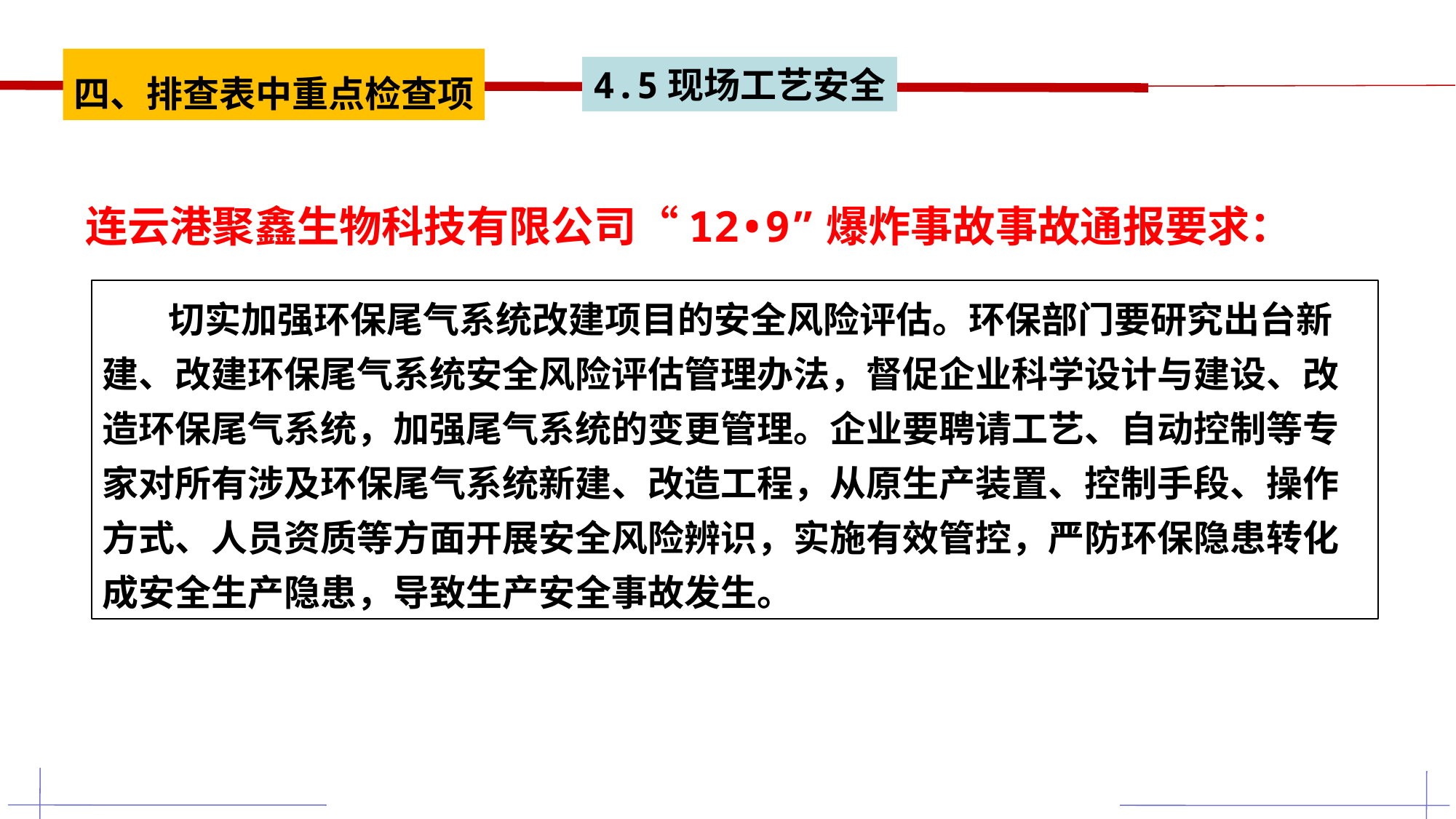

四、排查表中重点检查项
4.5现场工艺安全
连云港聚鑫生物科技有限公司“12•9”爆炸事故事故通报要求：
       切实加强环保尾气系统改建项目的安全风险评估。环保部门要研究出台新建、改建环保尾气系统安全风险评估管理办法，督促企业科学设计与建设、改造环保尾气系统，加强尾气系统的变更管理。企业要聘请工艺、自动控制等专家对所有涉及环保尾气系统新建、改造工程，从原生产装置、控制手段、操作方式、人员资质等方面开展安全风险辨识，实施有效管控，严防环保隐患转化成安全生产隐患，导致生产安全事故发生。